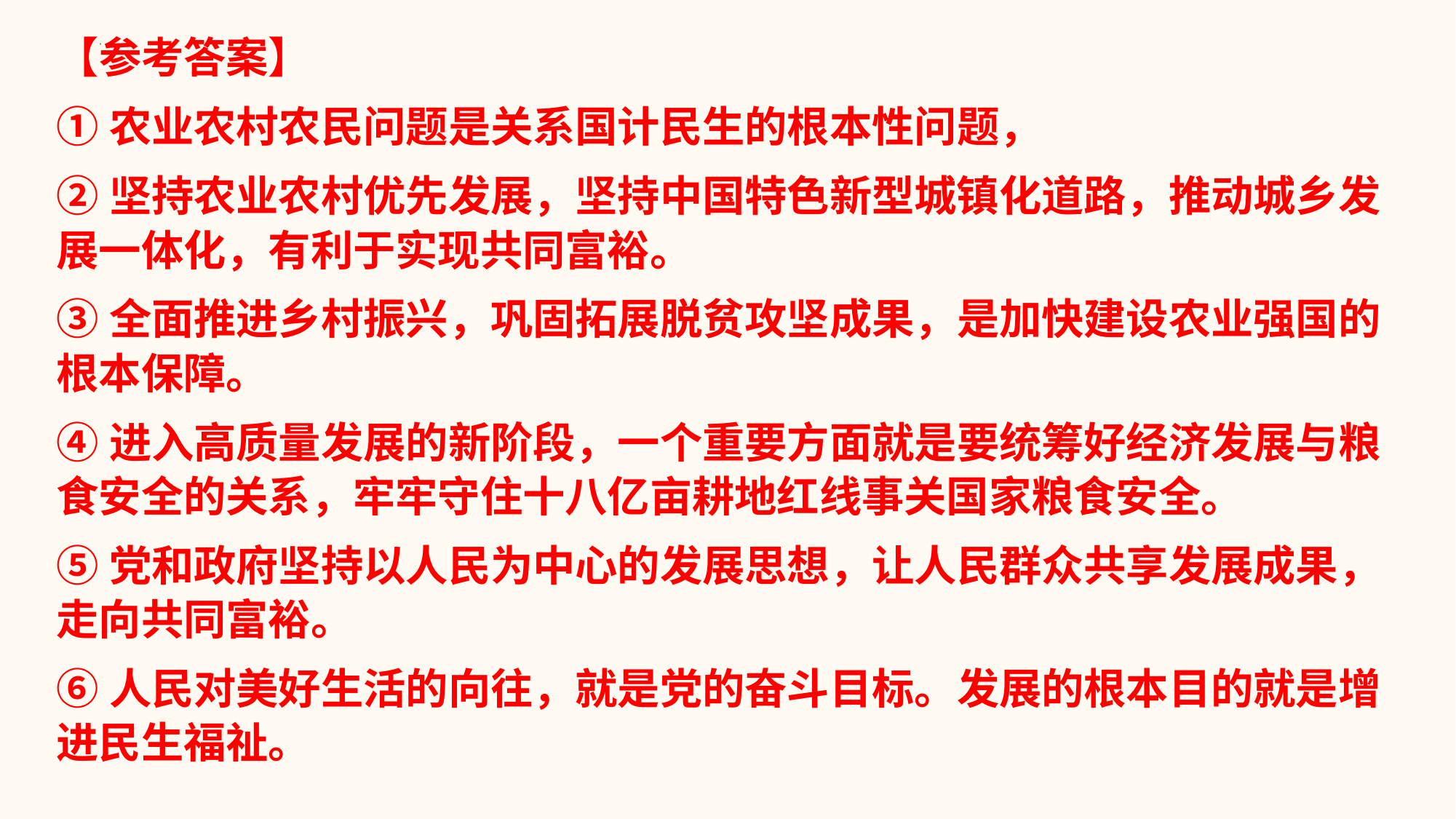

【参考答案】
①农业农村农民问题是关系国计民生的根本性问题，
②坚持农业农村优先发展，坚持中国特色新型城镇化道路，推动城乡发展一体化，有利于实现共同富裕。
③全面推进乡村振兴，巩固拓展脱贫攻坚成果，是加快建设农业强国的根本保障。
④进入高质量发展的新阶段，一个重要方面就是要统筹好经济发展与粮食安全的关系，牢牢守住十八亿亩耕地红线事关国家粮食安全。
⑤党和政府坚持以人民为中心的发展思想，让人民群众共享发展成果，走向共同富裕。
⑥人民对美好生活的向往，就是党的奋斗目标。发展的根本目的就是增进民生福祉。